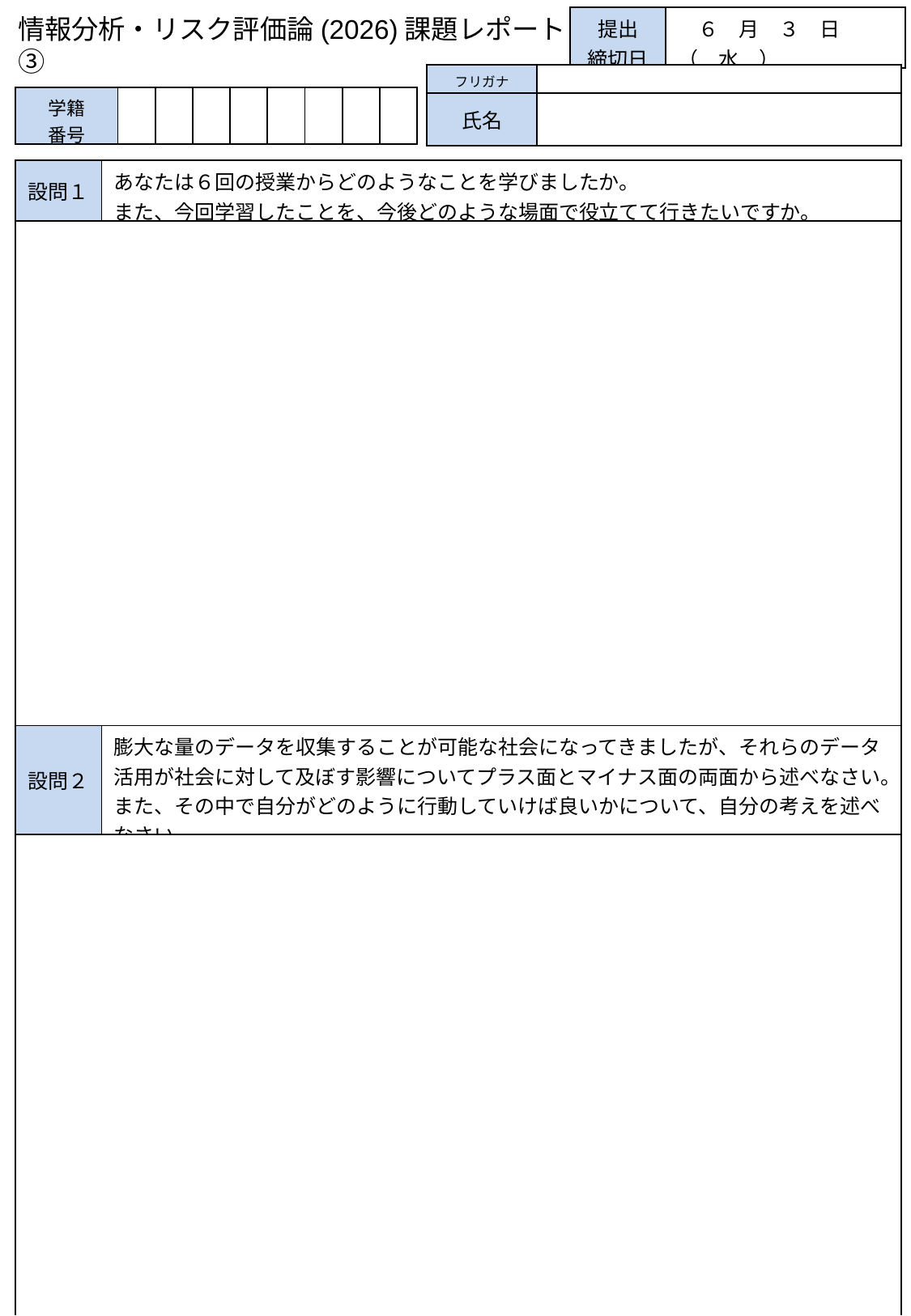

情報分析・リスク評価論(2026)課題レポート③
| 提出 締切日 | ６　月　３　日　（　水　） |
| --- | --- |
| フリガナ |  |
| --- | --- |
| 氏名 |  |
| 学籍 番号 |  |  |  |  |  |  |  |  |
| --- | --- | --- | --- | --- | --- | --- | --- | --- |
| 設問１ | あなたは６回の授業からどのようなことを学びましたか。 また、今回学習したことを、今後どのような場面で役立てて行きたいですか。 |
| --- | --- |
|  |  |
| 設問２ | 膨大な量のデータを収集することが可能な社会になってきましたが、それらのデータ活用が社会に対して及ぼす影響についてプラス面とマイナス面の両面から述べなさい。また、その中で自分がどのように行動していけば良いかについて、自分の考えを述べなさい。 |
|  |  |